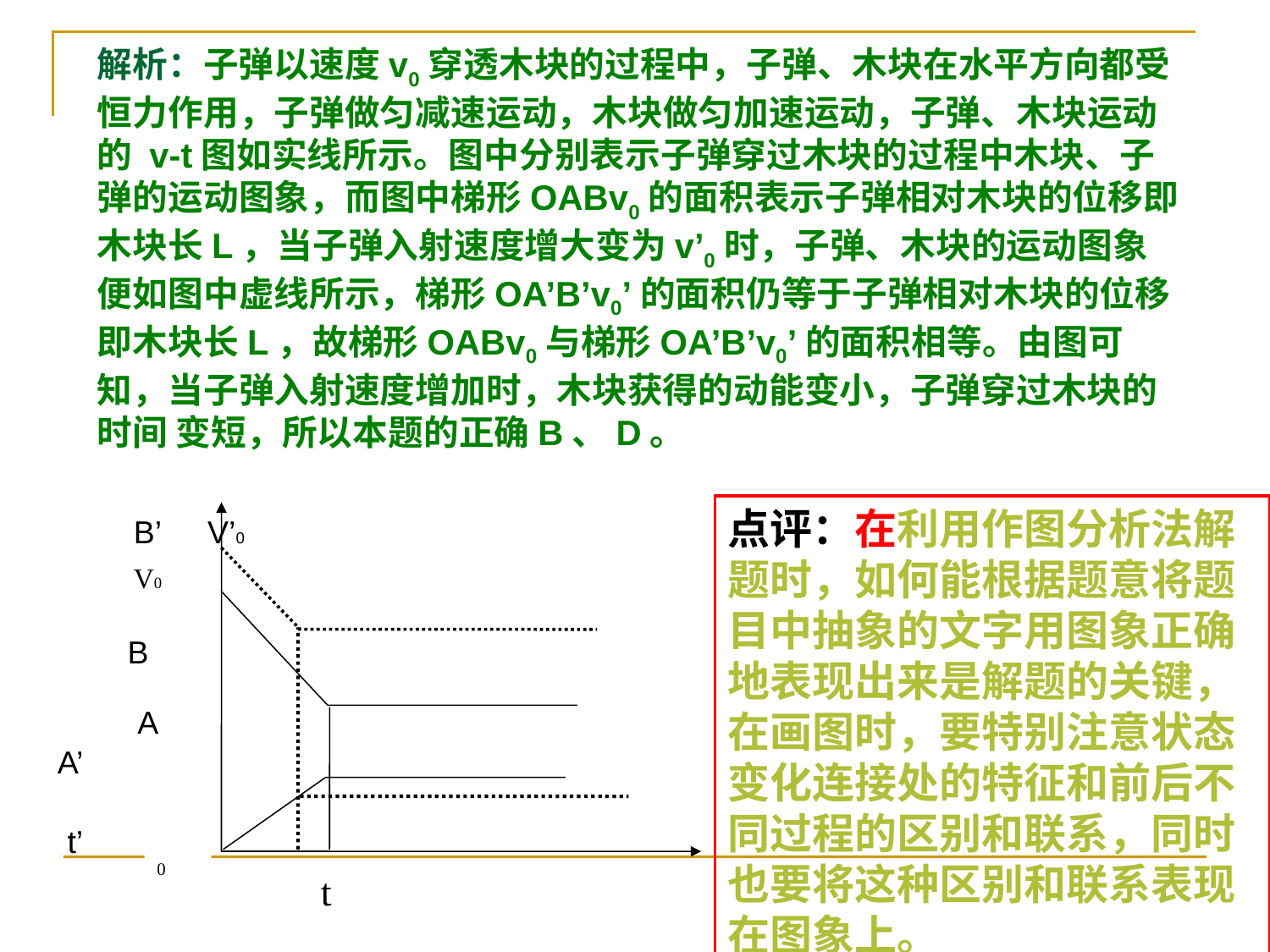

解析：子弹以速度v0穿透木块的过程中，子弹、木块在水平方向都受恒力作用，子弹做匀减速运动，木块做匀加速运动，子弹、木块运动的 v-t图如实线所示。图中分别表示子弹穿过木块的过程中木块、子弹的运动图象，而图中梯形OABv0的面积表示子弹相对木块的位移即木块长L，当子弹入射速度增大变为v’0时，子弹、木块的运动图象便如图中虚线所示，梯形OA’B’v0’的面积仍等于子弹相对木块的位移即木块长L，故梯形OABv0与梯形OA’B’v0’的面积相等。由图可知，当子弹入射速度增加时，木块获得的动能变小，子弹穿过木块的时间 变短，所以本题的正确B、D。
点评：在利用作图分析法解题时，如何能根据题意将题目中抽象的文字用图象正确地表现出来是解题的关键，在画图时，要特别注意状态变化连接处的特征和前后不同过程的区别和联系，同时也要将这种区别和联系表现在图象上。

V0

0
t
B’
V’0
B
A
A’
t’